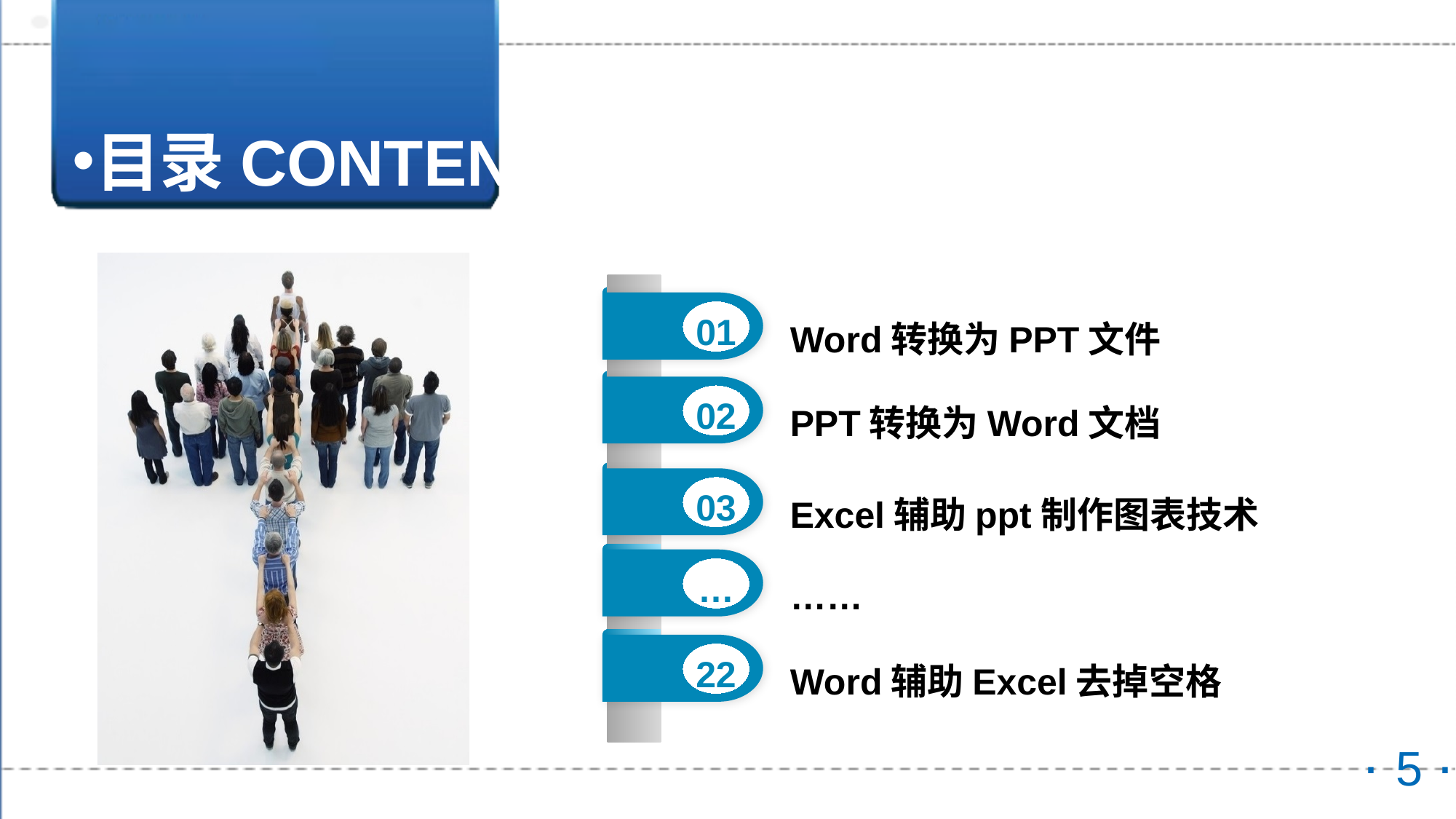

Word转换为PPT文件
01

PPT转换为Word文档
02

Excel辅助ppt制作图表技术
03

……
…

Word辅助Excel去掉空格
22
· 5 ·